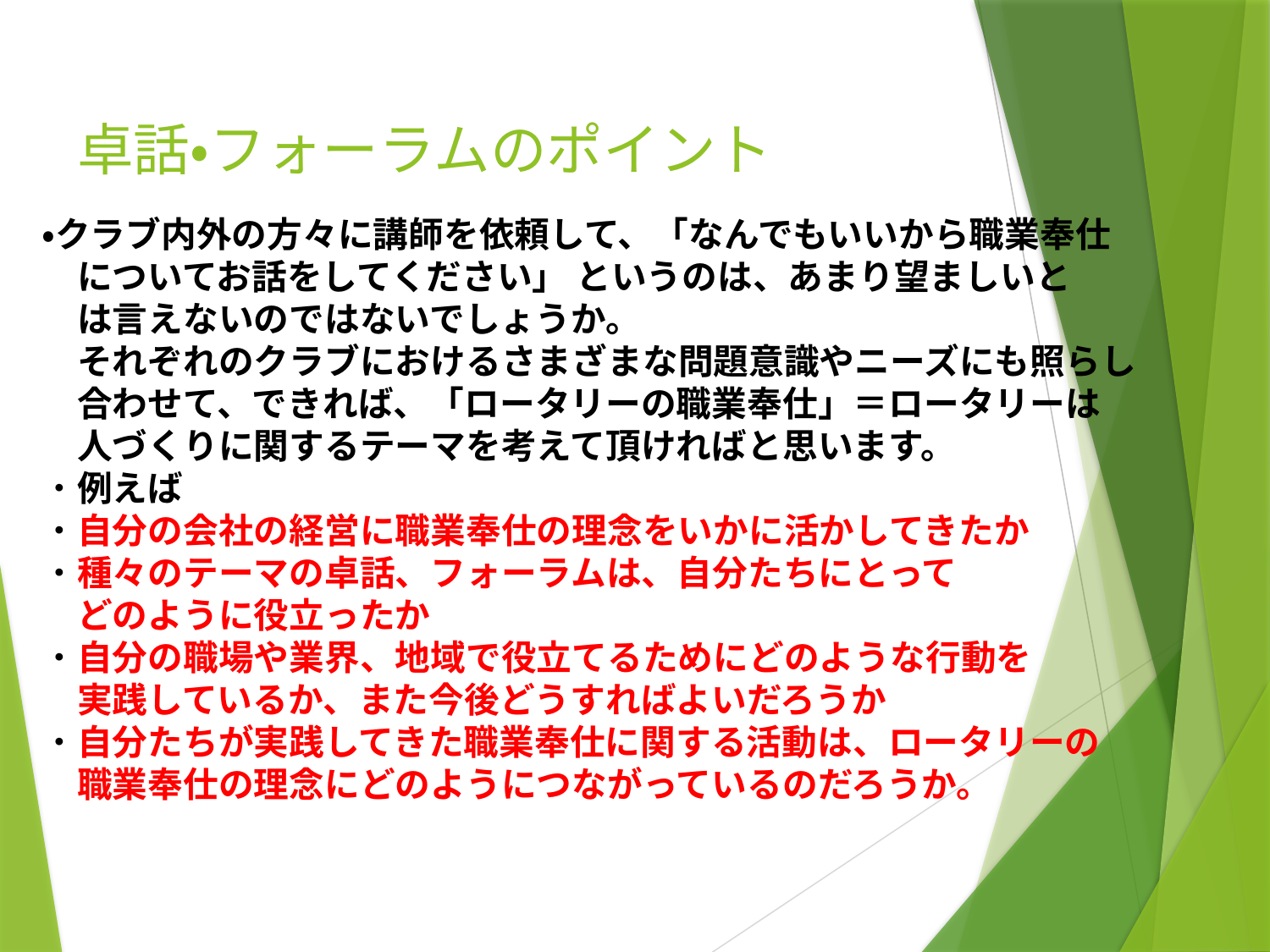

# 卓話・フォーラムのポイント
・クラブ内外の方々に講師を依頼して、「なんでもいいから職業奉仕
　についてお話をしてください」 というのは、あまり望ましいと
　は言えないのではないでしょうか。
　それぞれのクラブにおけるさまざまな問題意識やニーズにも照らし
　合わせて、できれば、「ロータリーの職業奉仕」＝ロータリーは
　人づくりに関するテーマを考えて頂ければと思います。
・例えば
・自分の会社の経営に職業奉仕の理念をいかに活かしてきたか
・種々のテーマの卓話、フォーラムは、自分たちにとって
　どのように役立ったか
・自分の職場や業界、地域で役立てるためにどのような行動を
　実践しているか、また今後どうすればよいだろうか
・自分たちが実践してきた職業奉仕に関する活動は、ロータリーの
　職業奉仕の理念にどのようにつながっているのだろうか。